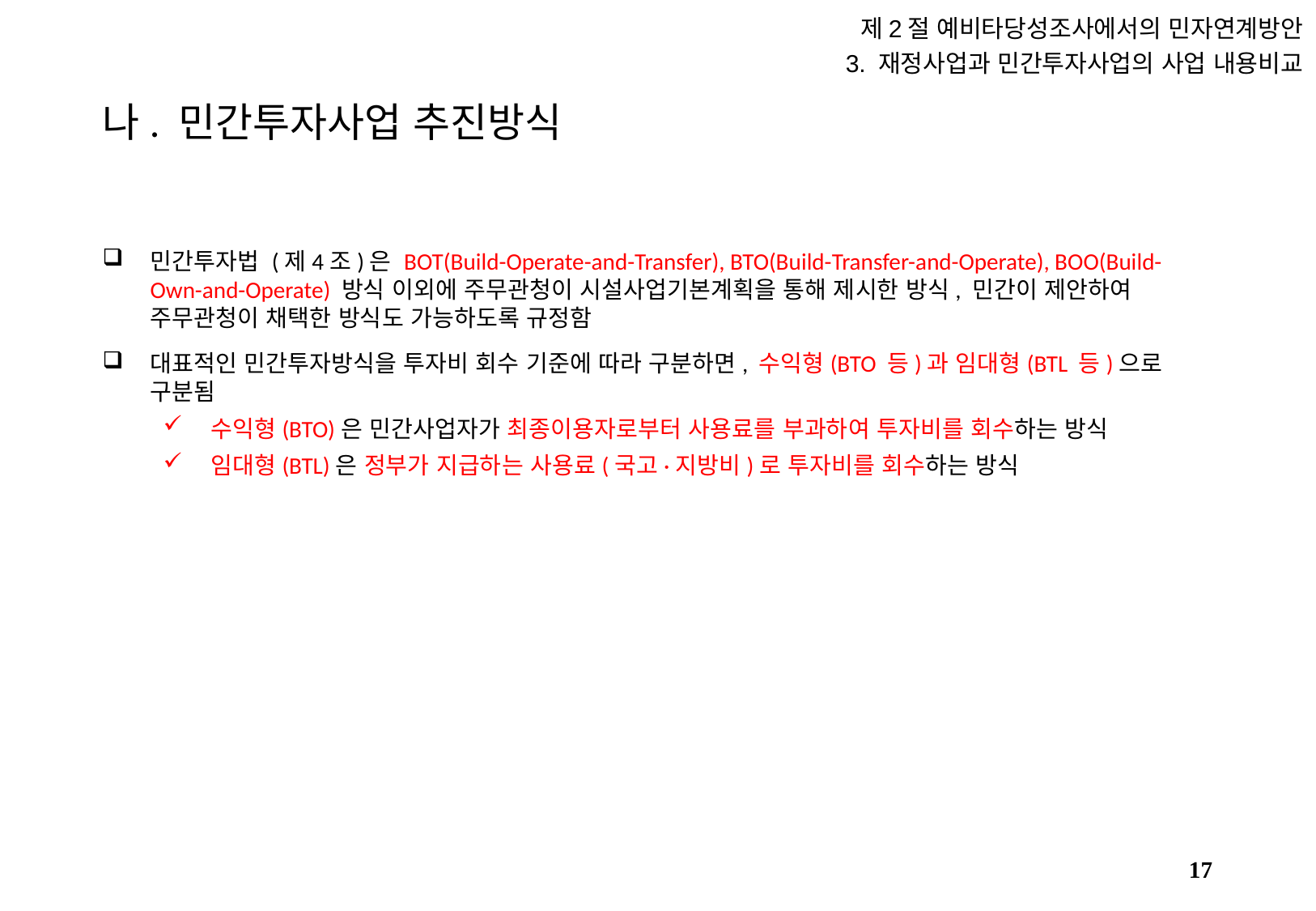

제2절 예비타당성조사에서의 민자연계방안
3. 재정사업과 민간투자사업의 사업 내용비교
# 나. 민간투자사업 추진방식
민간투자법 (제4조)은 BOT(Build-Operate-and-Transfer), BTO(Build-Transfer-and-Operate), BOO(Build-Own-and-Operate) 방식 이외에 주무관청이 시설사업기본계획을 통해 제시한 방식, 민간이 제안하여 주무관청이 채택한 방식도 가능하도록 규정함
대표적인 민간투자방식을 투자비 회수 기준에 따라 구분하면, 수익형(BTO 등)과 임대형(BTL 등)으로 구분됨
수익형(BTO)은 민간사업자가 최종이용자로부터 사용료를 부과하여 투자비를 회수하는 방식
임대형(BTL)은 정부가 지급하는 사용료(국고·지방비)로 투자비를 회수하는 방식
17